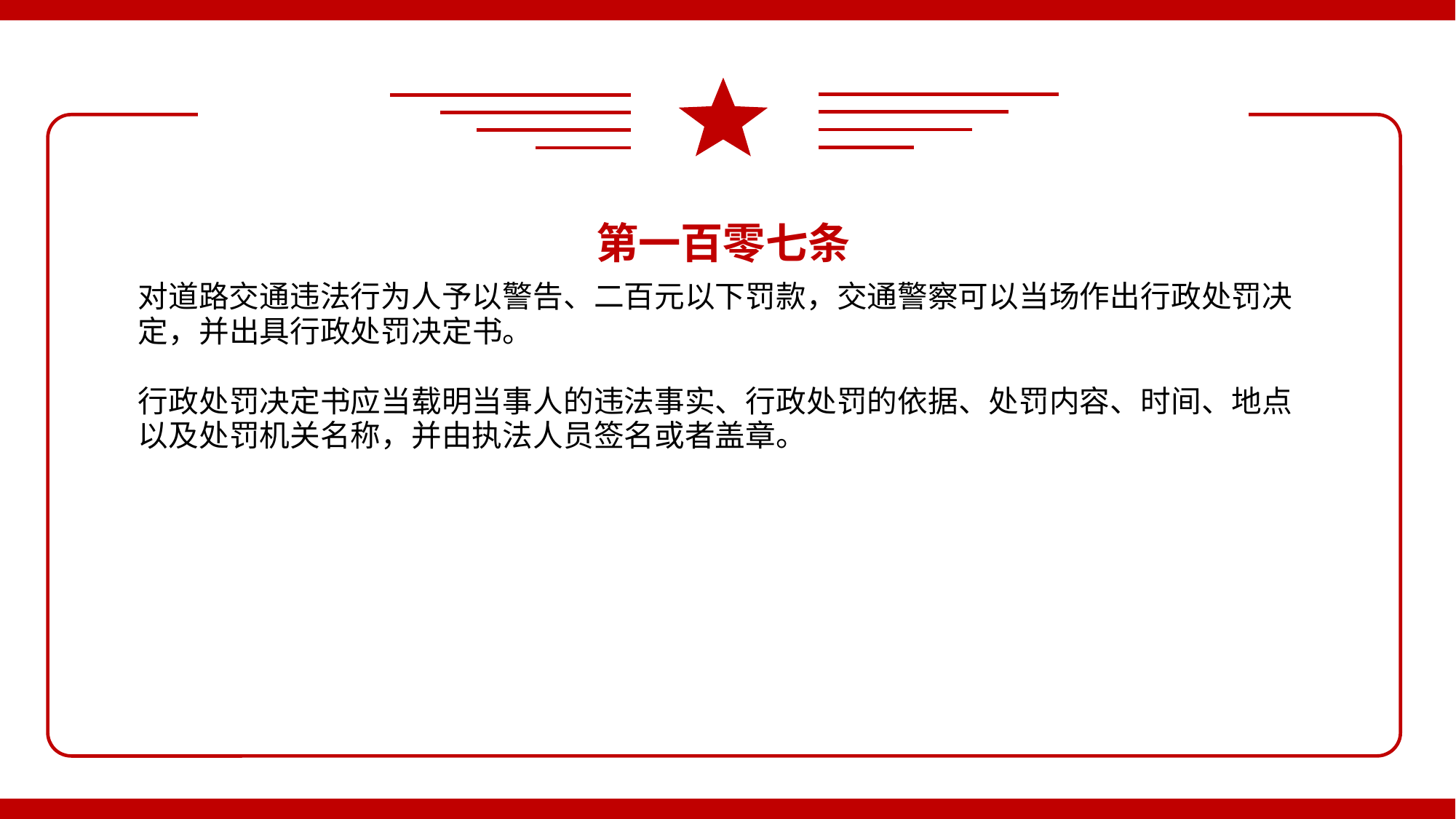

第一百零七条
对道路交通违法行为人予以警告、二百元以下罚款，交通警察可以当场作出行政处罚决定，并出具行政处罚决定书。

行政处罚决定书应当载明当事人的违法事实、行政处罚的依据、处罚内容、时间、地点以及处罚机关名称，并由执法人员签名或者盖章。